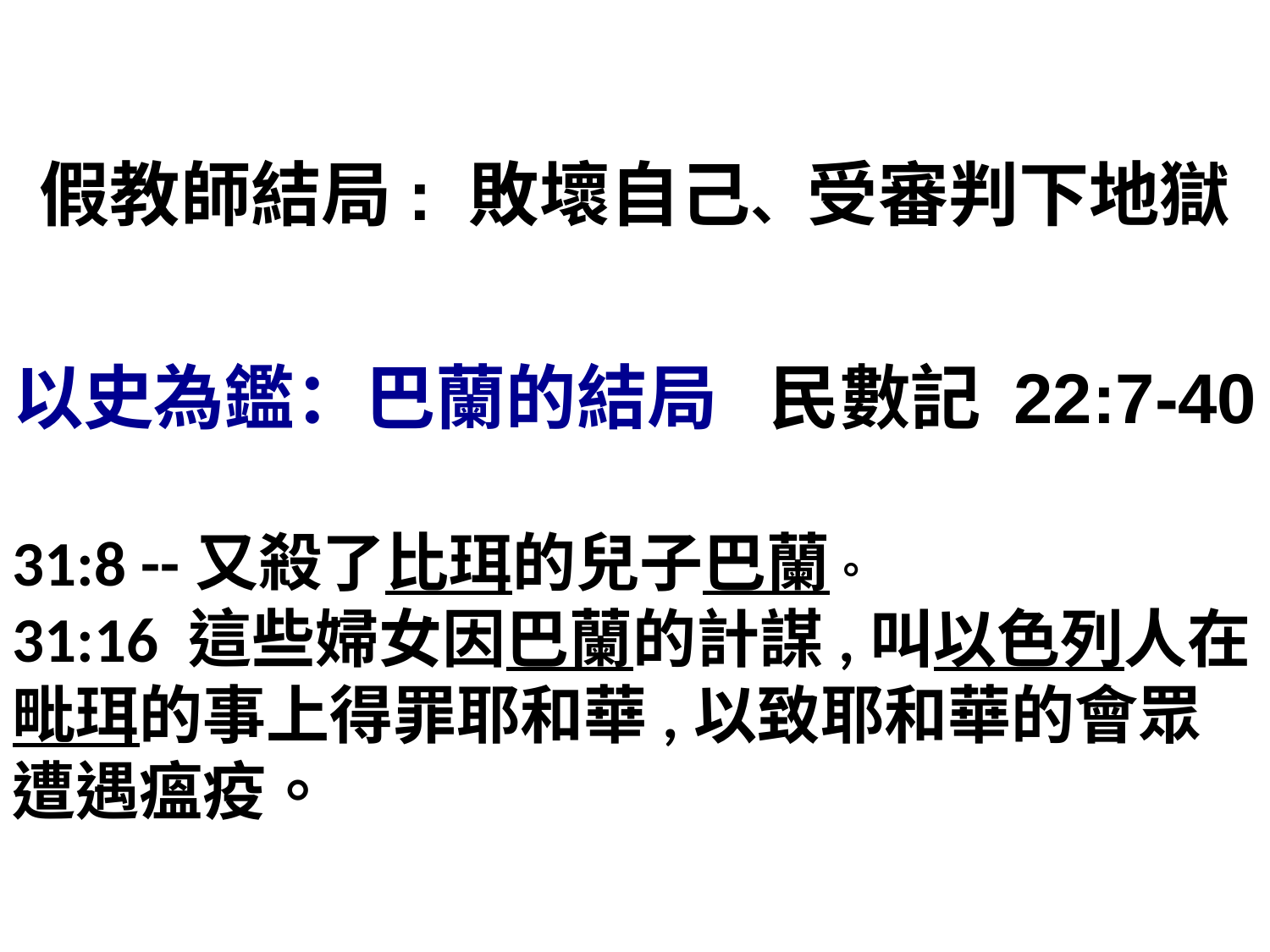

假教師結局: 敗壞自己、受審判下地獄

以史為鑑：巴蘭的結局    民數記 22:7-40

31:8 --又殺了比珥的兒子巴蘭。
31:16 這些婦女因巴蘭的計謀,叫以色列人在毗珥的事上得罪耶和華,以致耶和華的會眾遭遇瘟疫。